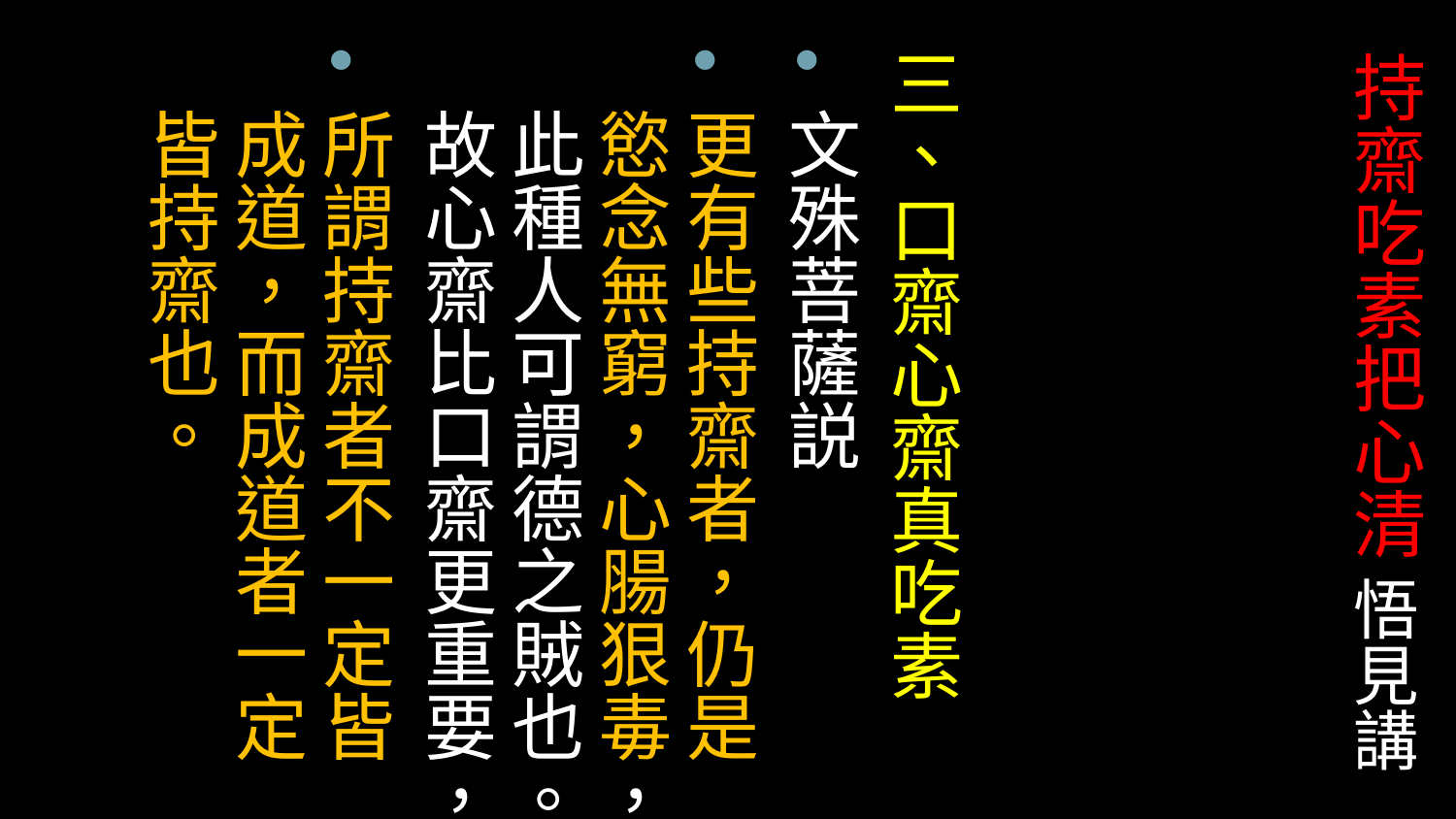

# 持齋吃素把心清 悟見講
三、口齋心齋真吃素
文殊菩薩説
更有些持齋者，仍是慾念無窮，心腸狠毒，此種人可謂德之賊也。故心齋比口齋更重要，
所謂持齋者不一定皆成道，而成道者一定皆持齋也。